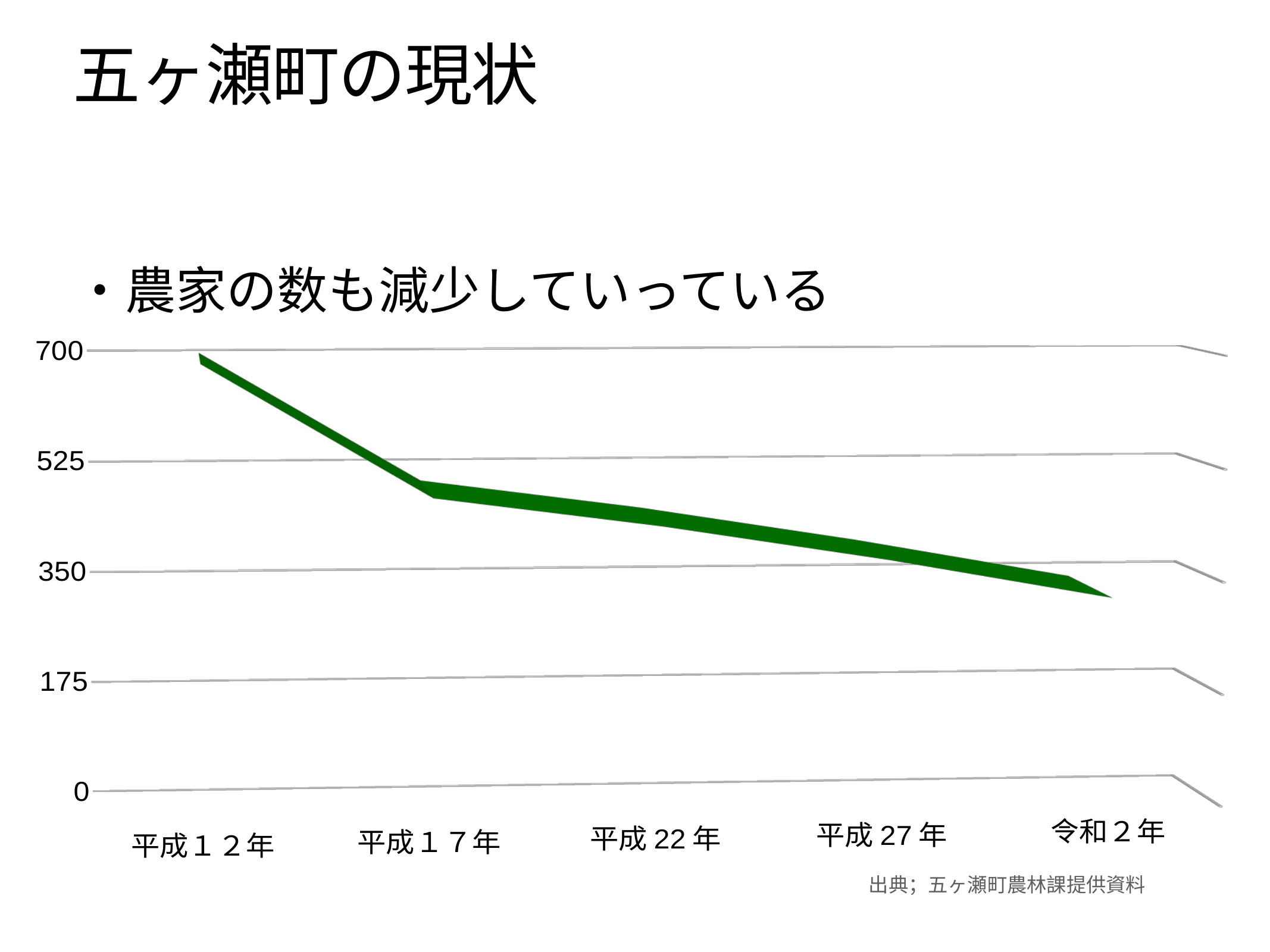

# 五ヶ瀬町の現状
・農家の数も減少していっている

[unsupported chart]

出典；五ヶ瀬町農林課提供資料